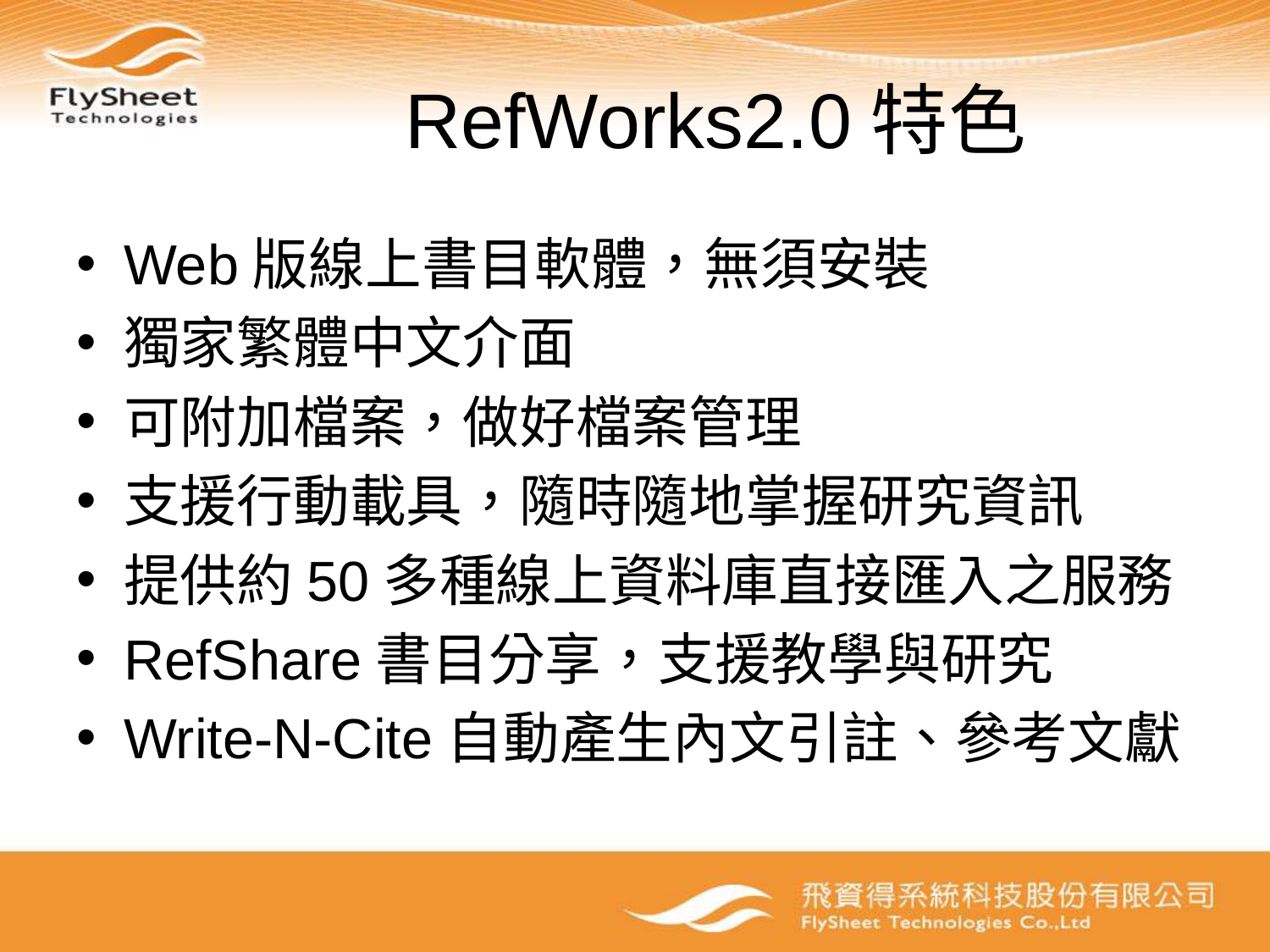

# RefWorks2.0特色
Web版線上書目軟體，無須安裝
獨家繁體中文介面
可附加檔案，做好檔案管理
支援行動載具，隨時隨地掌握研究資訊
提供約50多種線上資料庫直接匯入之服務
RefShare書目分享，支援教學與研究
Write-N-Cite自動產生內文引註、參考文獻